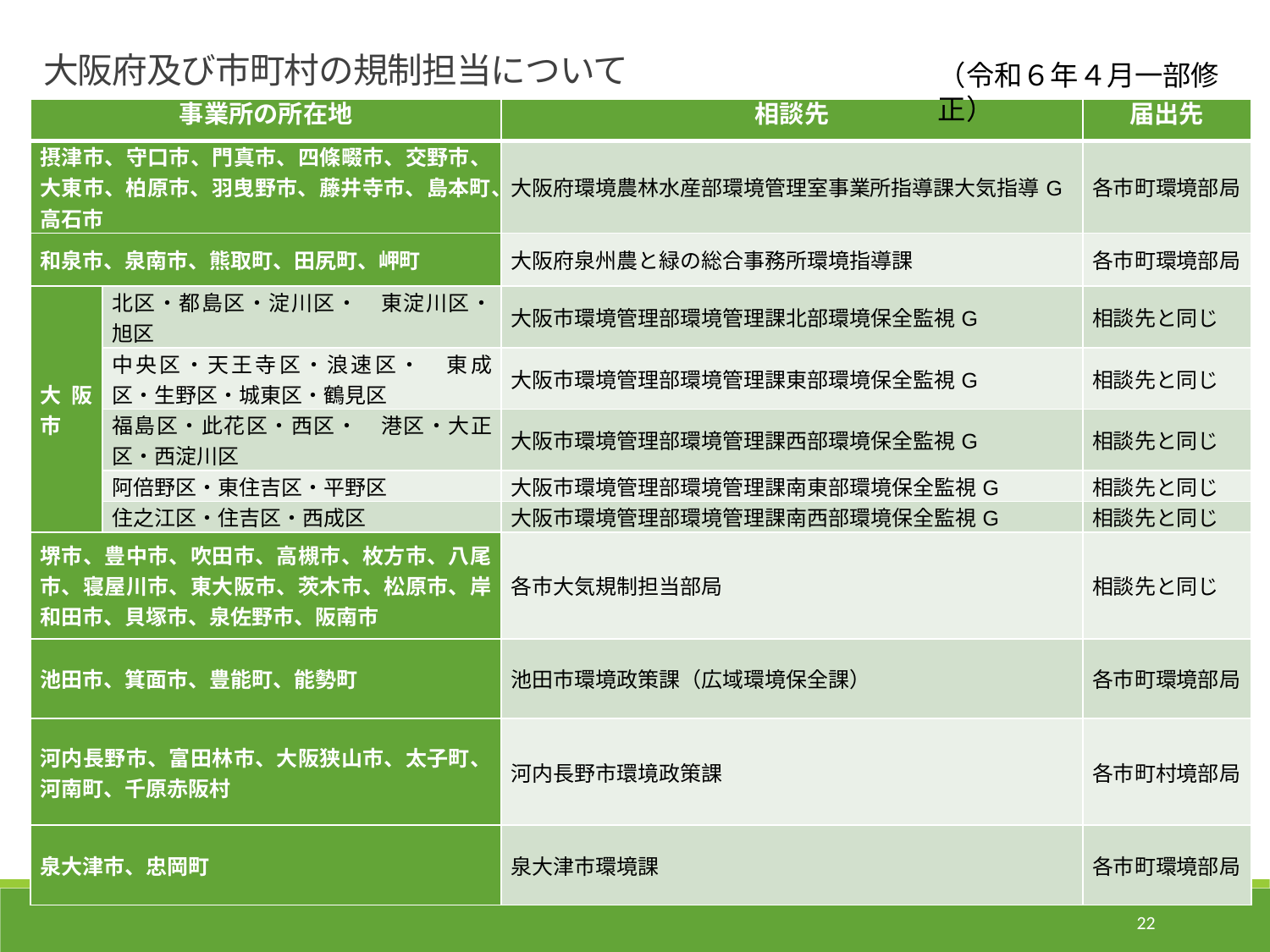

大阪府及び市町村の規制担当について
（令和６年４月一部修正）
| 事業所の所在地 |  | 相談先 | 届出先 |
| --- | --- | --- | --- |
| 摂津市、守口市、門真市、四條畷市、交野市、大東市、柏原市、羽曳野市、藤井寺市、島本町、高石市 |  | 大阪府環境農林水産部環境管理室事業所指導課大気指導G | 各市町環境部局 |
| 和泉市、泉南市、熊取町、田尻町、岬町 |  | 大阪府泉州農と緑の総合事務所環境指導課 | 各市町環境部局 |
| 大阪市 | 北区・都島区・淀川区・　東淀川区・旭区 | 大阪市環境管理部環境管理課北部環境保全監視G | 相談先と同じ |
|  | 中央区・天王寺区・浪速区・　東成区・生野区・城東区・鶴見区 | 大阪市環境管理部環境管理課東部環境保全監視G | 相談先と同じ |
|  | 福島区・此花区・西区・　港区・大正区・西淀川区 | 大阪市環境管理部環境管理課西部環境保全監視G | 相談先と同じ |
|  | 阿倍野区・東住吉区・平野区 | 大阪市環境管理部環境管理課南東部環境保全監視G | 相談先と同じ |
|  | 住之江区・住吉区・西成区 | 大阪市環境管理部環境管理課南西部環境保全監視G | 相談先と同じ |
| 堺市、豊中市、吹田市、高槻市、枚方市、八尾市、寝屋川市、東大阪市、茨木市、松原市、岸和田市、貝塚市、泉佐野市、阪南市 |  | 各市大気規制担当部局 | 相談先と同じ |
| 池田市、箕面市、豊能町、能勢町 |  | 池田市環境政策課（広域環境保全課） | 各市町環境部局 |
| 河内長野市、富田林市、大阪狭山市、太子町、河南町、千原赤阪村 |  | 河内長野市環境政策課 | 各市町村境部局 |
| 泉大津市、忠岡町 |  | 泉大津市環境課 | 各市町環境部局 |
22